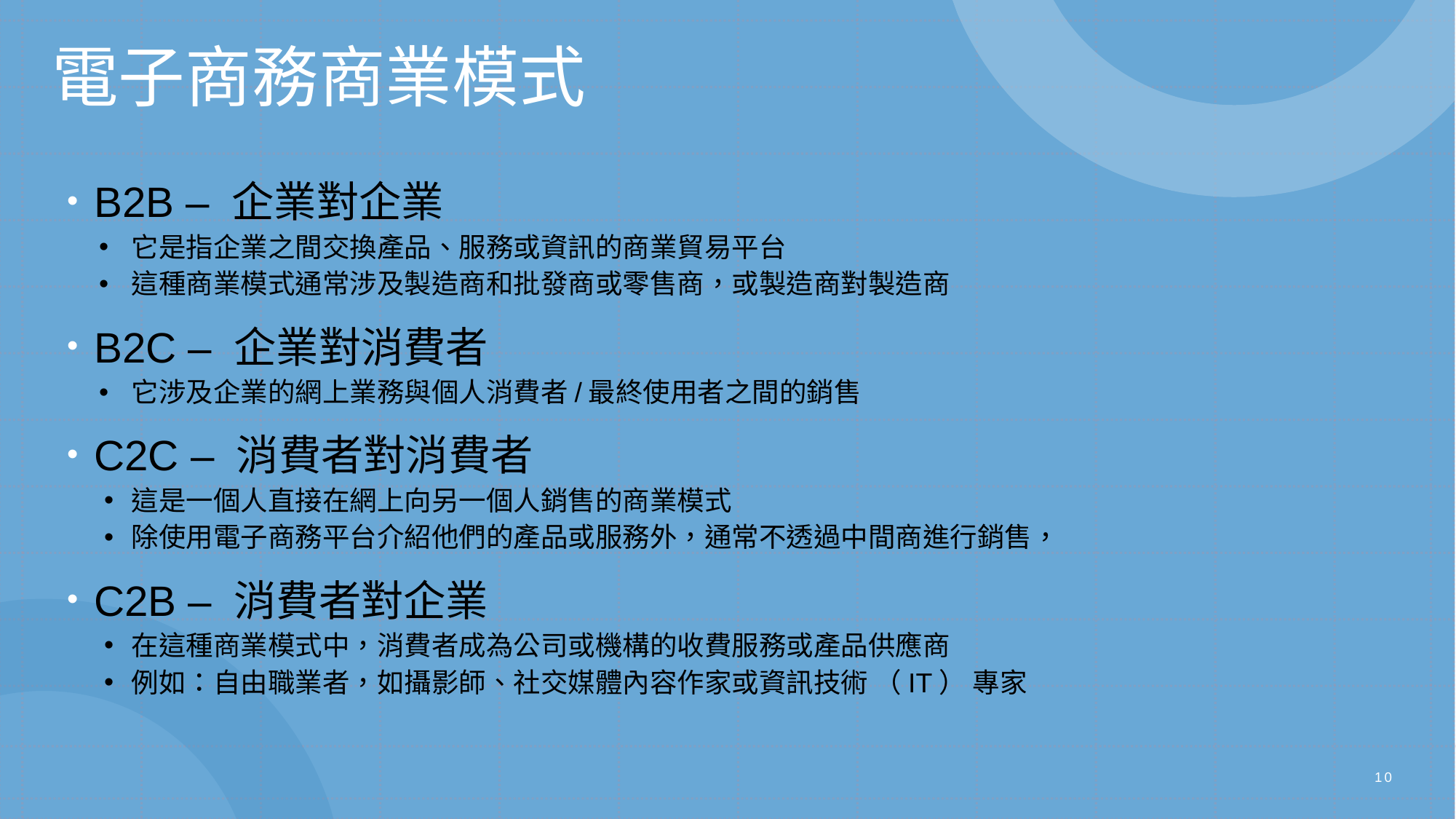

# 電子商務商業模式
B2B – 企業對企業
它是指企業之間交換產品、服務或資訊的商業貿易平台
這種商業模式通常涉及製造商和批發商或零售商，或製造商對製造商
B2C – 企業對消費者
它涉及企業的網上業務與個人消費者/最終使用者之間的銷售
C2C – 消費者對消費者
這是一個人直接在網上向另一個人銷售的商業模式
除使用電子商務平台介紹他們的產品或服務外，通常不透過中間商進行銷售，
C2B – 消費者對企業
在這種商業模式中，消費者成為公司或機構的收費服務或產品供應商
例如：自由職業者，如攝影師、社交媒體內容作家或資訊技術 （IT） 專家
10